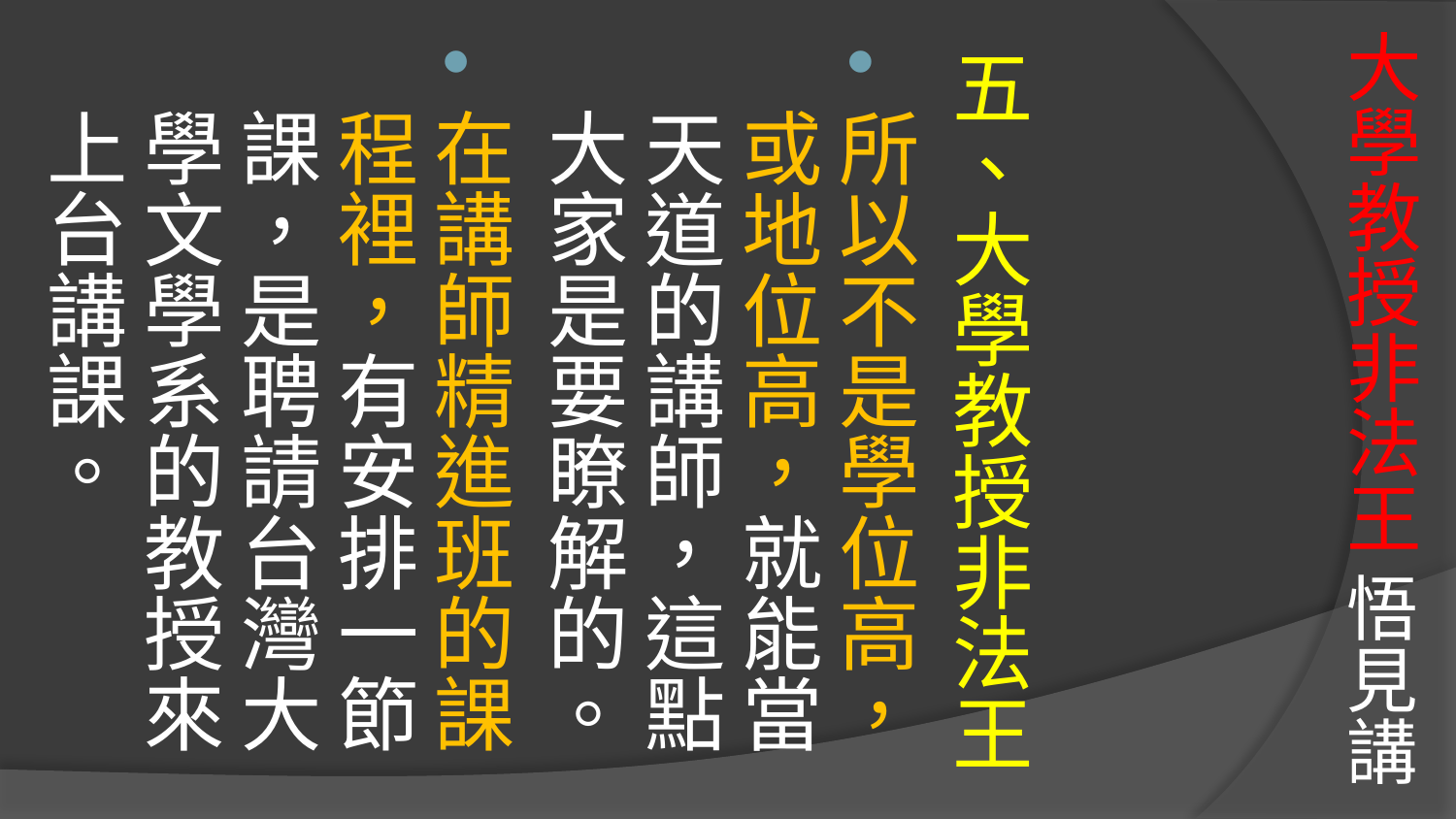

# 大學教授非法王 悟見講
五、大學教授非法王
所以不是學位高，或地位高，就能當天道的講師，這點大家是要瞭解的。
在講師精進班的課程裡，有安排一節課，是聘請台灣大學文學系的教授來上台講課。